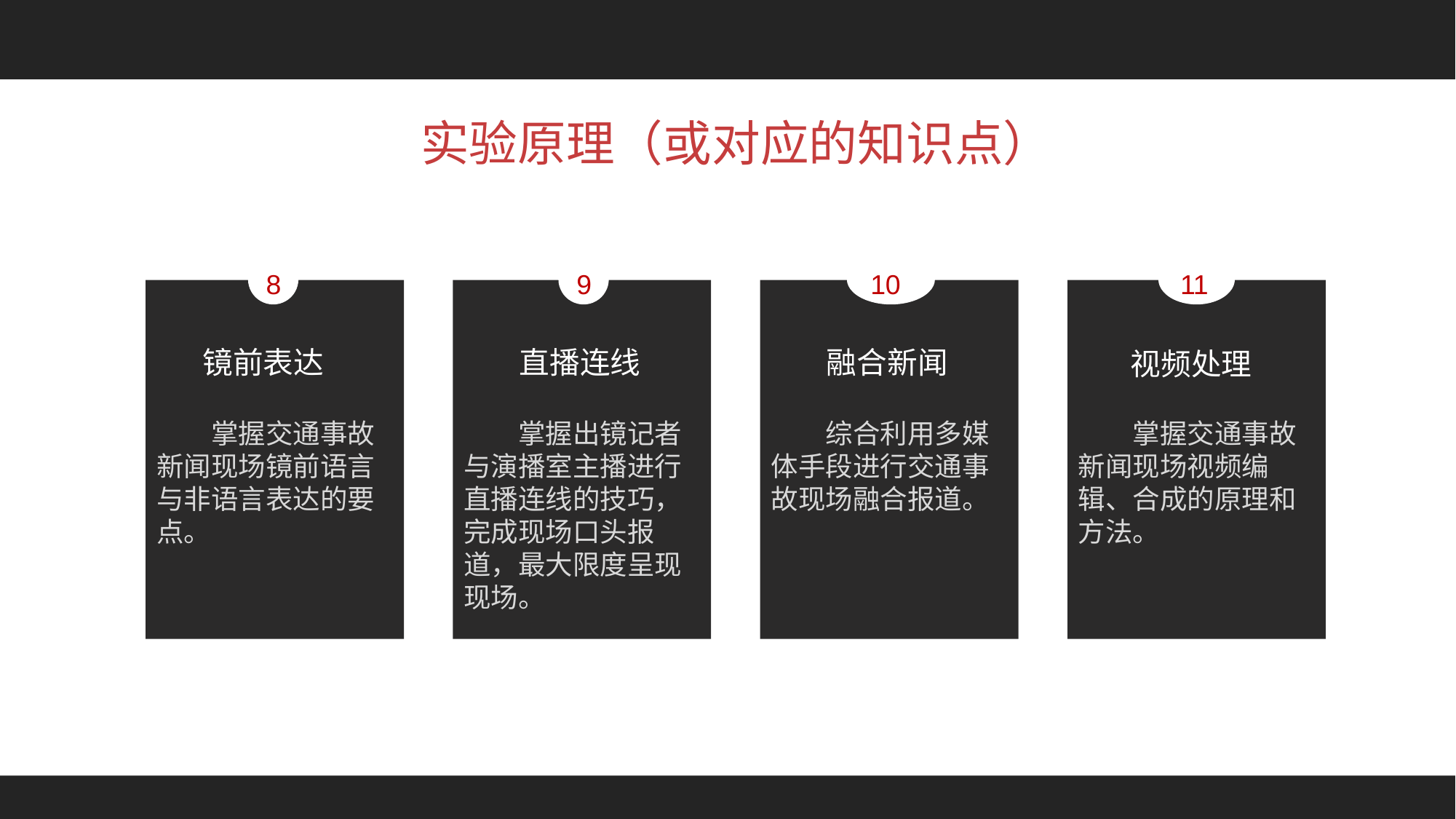

实验原理（或对应的知识点）
8
9
10
11

掌握交通事故新闻现场镜前语言与非语言表达的要点。

掌握出镜记者与演播室主播进行直播连线的技巧，完成现场口头报道，最大限度呈现现场。

综合利用多媒体手段进行交通事故现场融合报道。

掌握交通事故新闻现场视频编辑、合成的原理和方法。

镜前表达
直播连线
融合新闻
视频处理